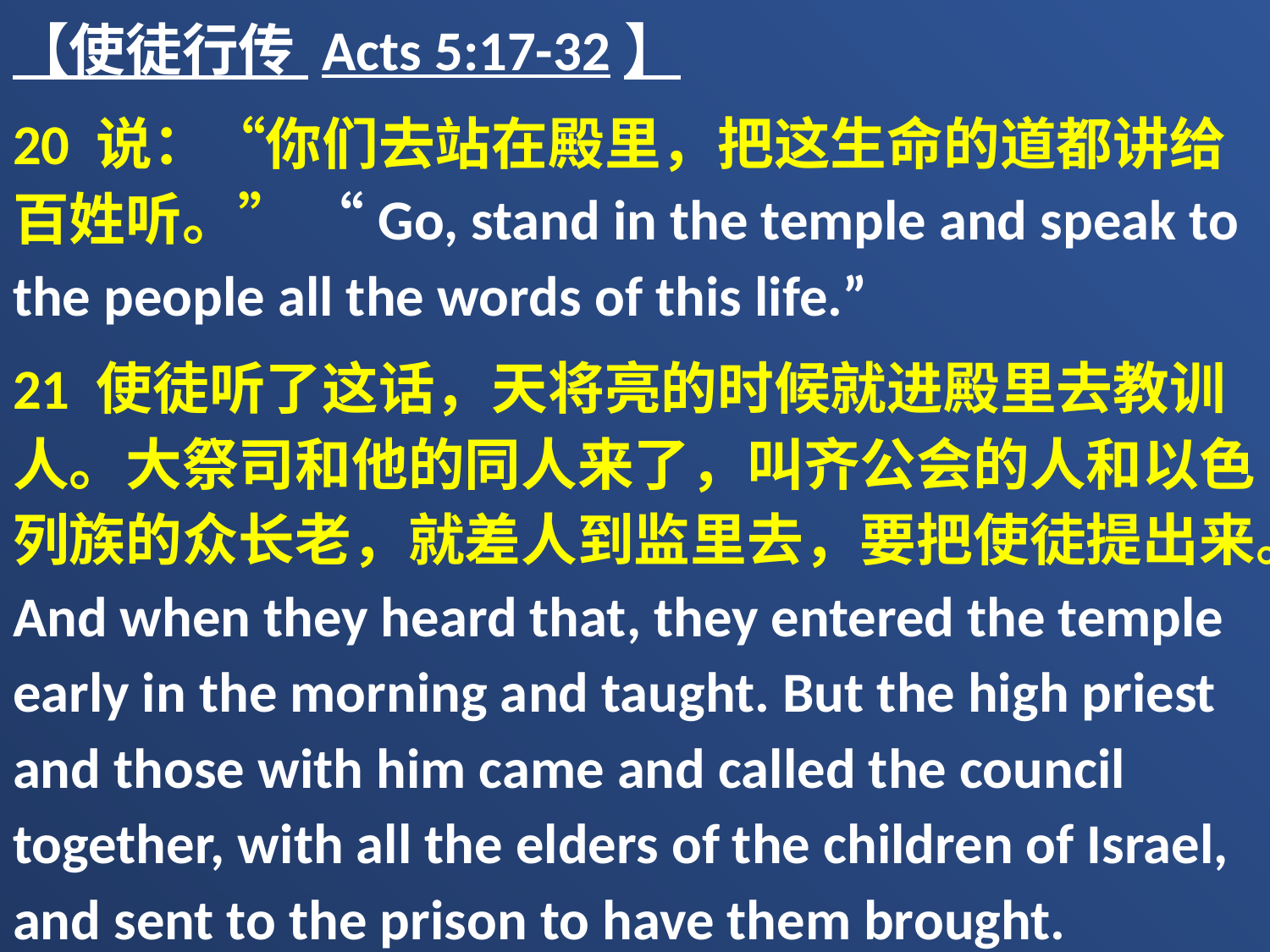

【使徒行传 Acts 5:17-32】
20 说：“你们去站在殿里，把这生命的道都讲给百姓听。” “Go, stand in the temple and speak to the people all the words of this life.”
21 使徒听了这话，天将亮的时候就进殿里去教训人。大祭司和他的同人来了，叫齐公会的人和以色列族的众长老，就差人到监里去，要把使徒提出来。And when they heard that, they entered the temple early in the morning and taught. But the high priest and those with him came and called the council together, with all the elders of the children of Israel, and sent to the prison to have them brought.